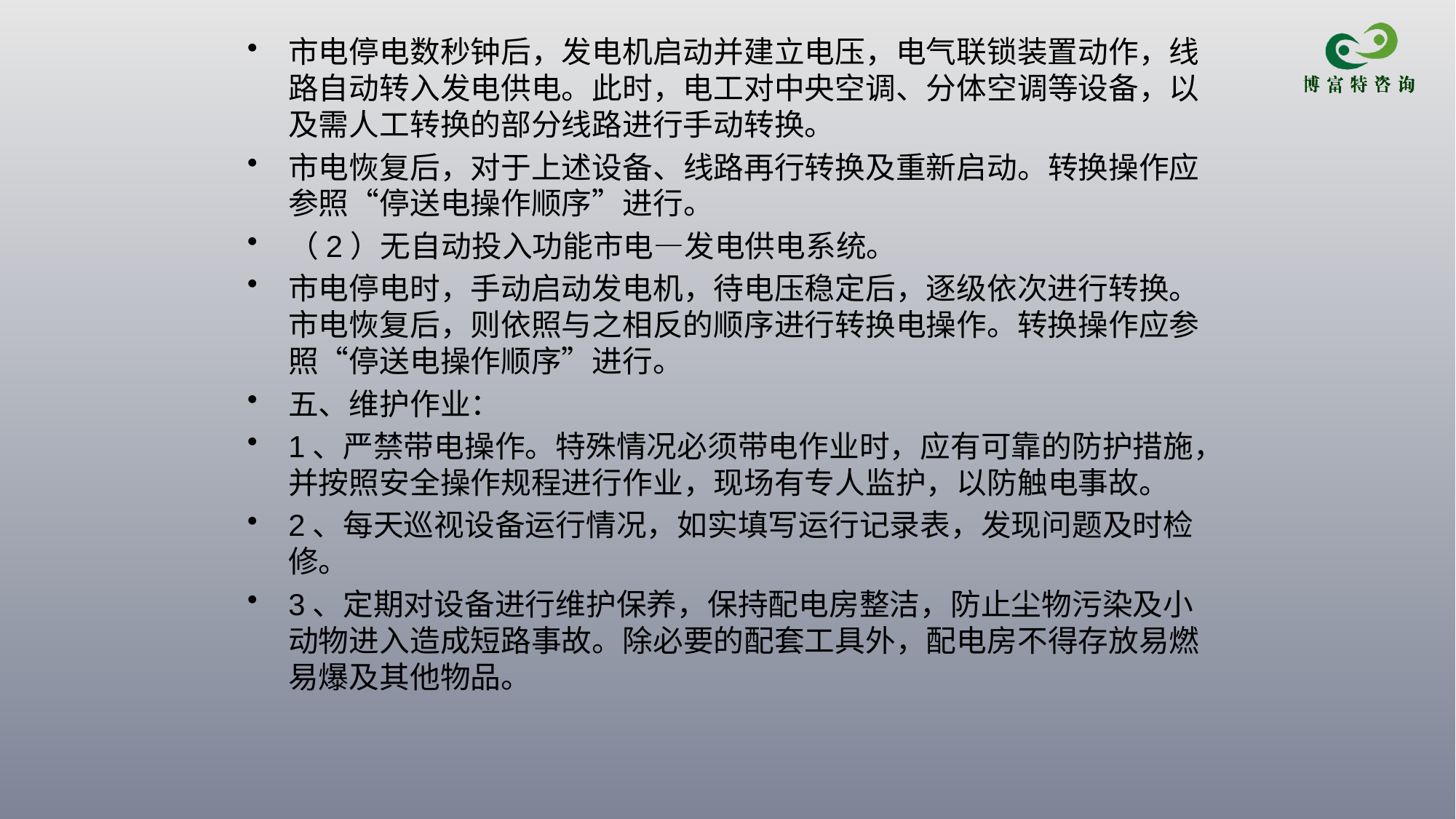

市电停电数秒钟后，发电机启动并建立电压，电气联锁装置动作，线路自动转入发电供电。此时，电工对中央空调、分体空调等设备，以及需人工转换的部分线路进行手动转换。
市电恢复后，对于上述设备、线路再行转换及重新启动。转换操作应参照“停送电操作顺序”进行。
（2）无自动投入功能市电—发电供电系统。
市电停电时，手动启动发电机，待电压稳定后，逐级依次进行转换。市电恢复后，则依照与之相反的顺序进行转换电操作。转换操作应参照“停送电操作顺序”进行。
五、维护作业：
1、严禁带电操作。特殊情况必须带电作业时，应有可靠的防护措施，并按照安全操作规程进行作业，现场有专人监护，以防触电事故。
2、每天巡视设备运行情况，如实填写运行记录表，发现问题及时检修。
3、定期对设备进行维护保养，保持配电房整洁，防止尘物污染及小动物进入造成短路事故。除必要的配套工具外，配电房不得存放易燃易爆及其他物品。